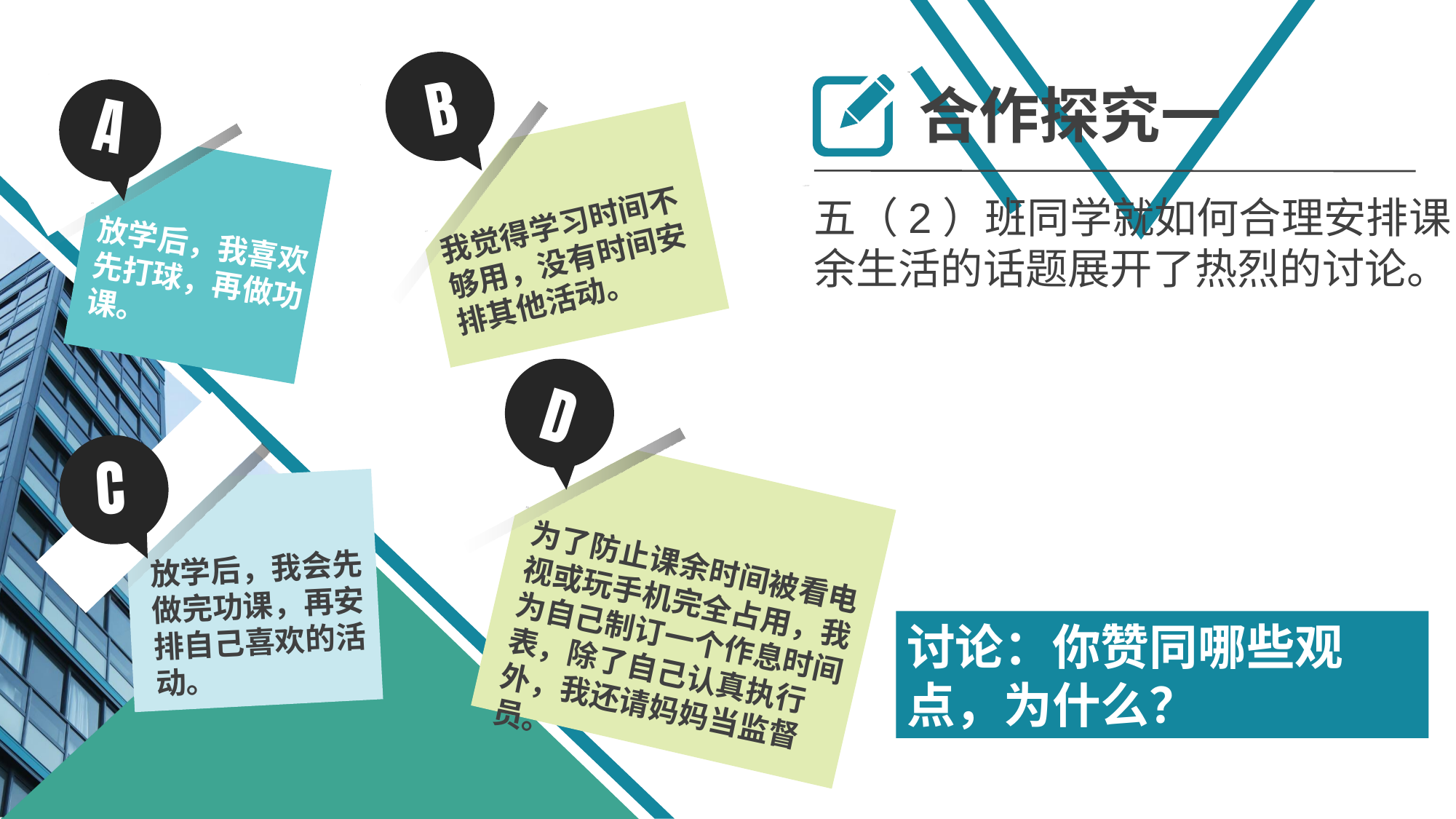

B

我觉得学习时间不够用，没有时间安排其他活动。
合作探究一

A

放学后，我喜欢先打球，再做功课。
五（2）班同学就如何合理安排课余生活的话题展开了热烈的讨论。

D

为了防止课余时间被看电视或玩手机完全占用，我为自己制订一个作息时间表，除了自己认真执行外，我还请妈妈当监督员。

C

放学后，我会先做完功课，再安排自己喜欢的活动。
讨论：你赞同哪些观点，为什么？